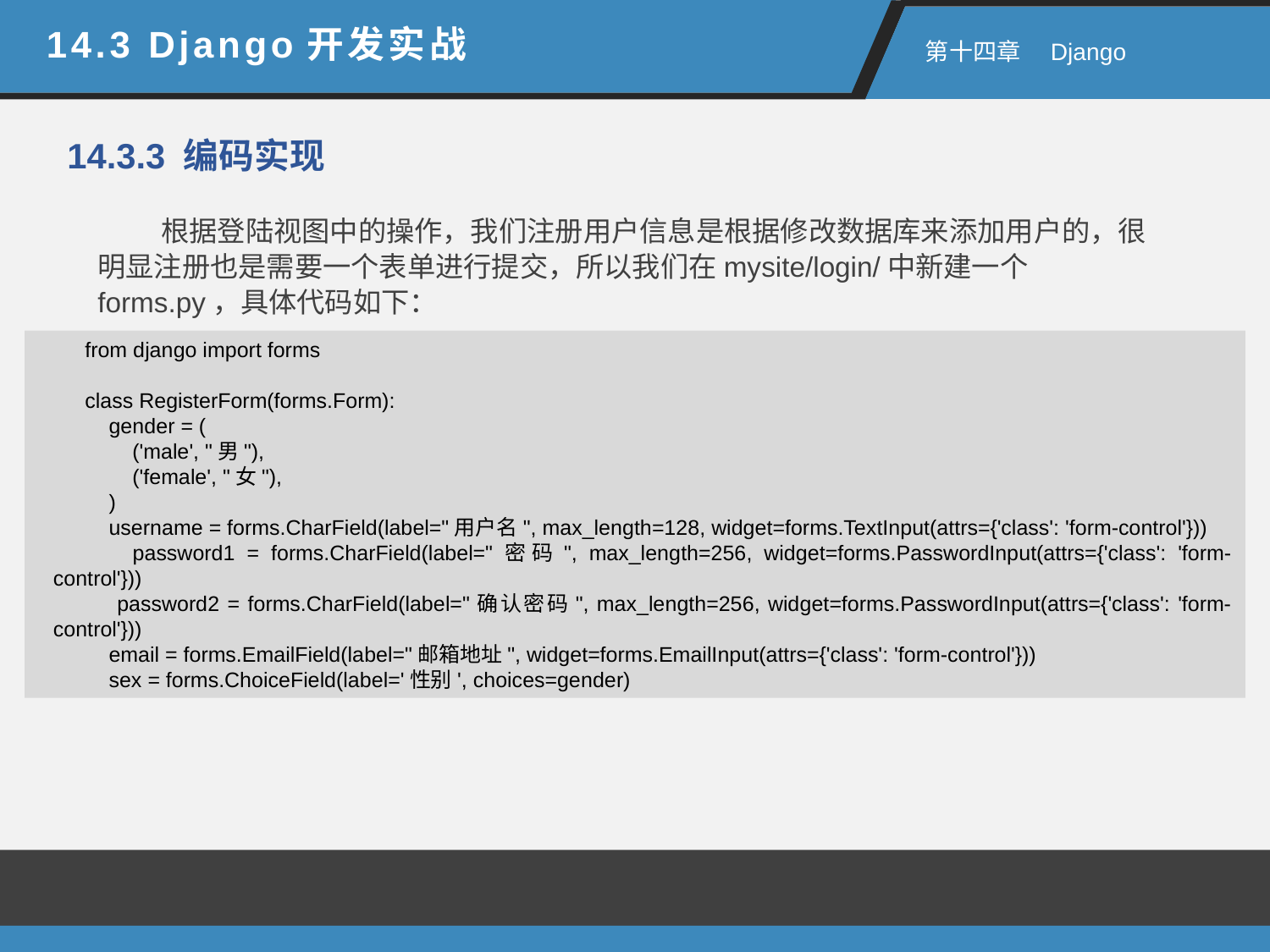

14.3 Django开发实战
  第十四章　Django
14.3.3 编码实现
根据登陆视图中的操作，我们注册用户信息是根据修改数据库来添加用户的，很明显注册也是需要一个表单进行提交，所以我们在mysite/login/中新建一个forms.py，具体代码如下：
from django import forms

class RegisterForm(forms.Form):
    gender = (
        ('male', "男"),
        ('female', "女"),
    )
    username = forms.CharField(label="用户名", max_length=128, widget=forms.TextInput(attrs={'class': 'form-control'}))
    password1 = forms.CharField(label="密码", max_length=256, widget=forms.PasswordInput(attrs={'class': 'form-control'}))
    password2 = forms.CharField(label="确认密码", max_length=256, widget=forms.PasswordInput(attrs={'class': 'form-control'}))
    email = forms.EmailField(label="邮箱地址", widget=forms.EmailInput(attrs={'class': 'form-control'}))
    sex = forms.ChoiceField(label='性别', choices=gender)